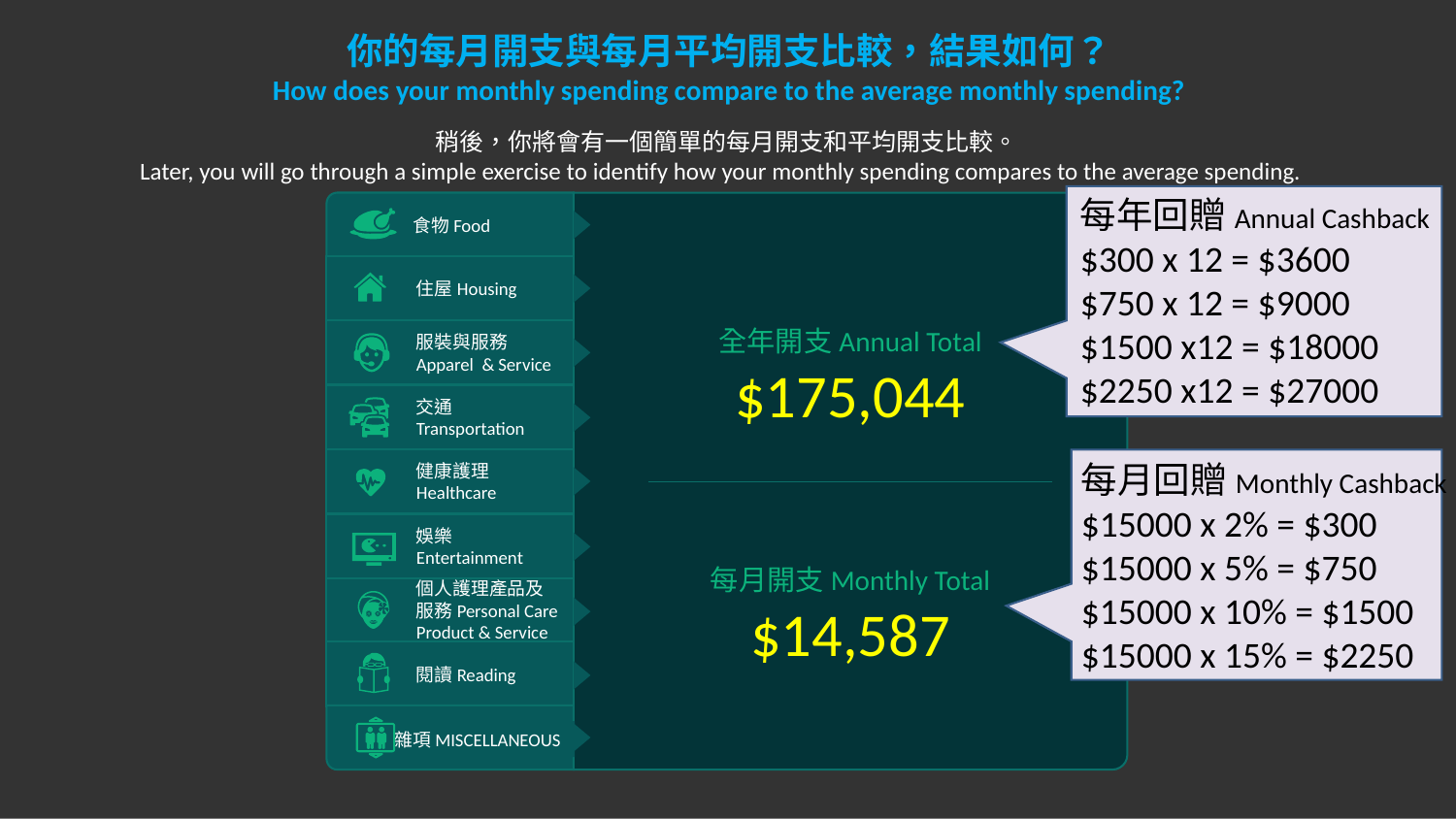

你的每月開支與每月平均開支比較，結果如何？
How does your monthly spending compare to the average monthly spending?
稍後，你將會有一個簡單的每月開支和平均開支比較。
Later, you will go through a simple exercise to identify how your monthly spending compares to the average spending.
每年回贈Annual Cashback
$300 x 12 = $3600
$750 x 12 = $9000
$1500 x12 = $18000
$2250 x12 = $27000

食物Food

住屋Housing

全年開支Annual Total
服裝與服務Apparel  & Service

$175,044
交通Transportation

健康護理Healthcare

娛樂Entertainment

每月開支Monthly Total
個人護理產品及服務Personal Care Product & Service

$14,587

閱讀Reading

雜項MISCELLANEOUS

每月回贈Monthly Cashback
$15000 x 2% = $300
$15000 x 5% = $750
$15000 x 10% = $1500
$15000 x 15% = $2250